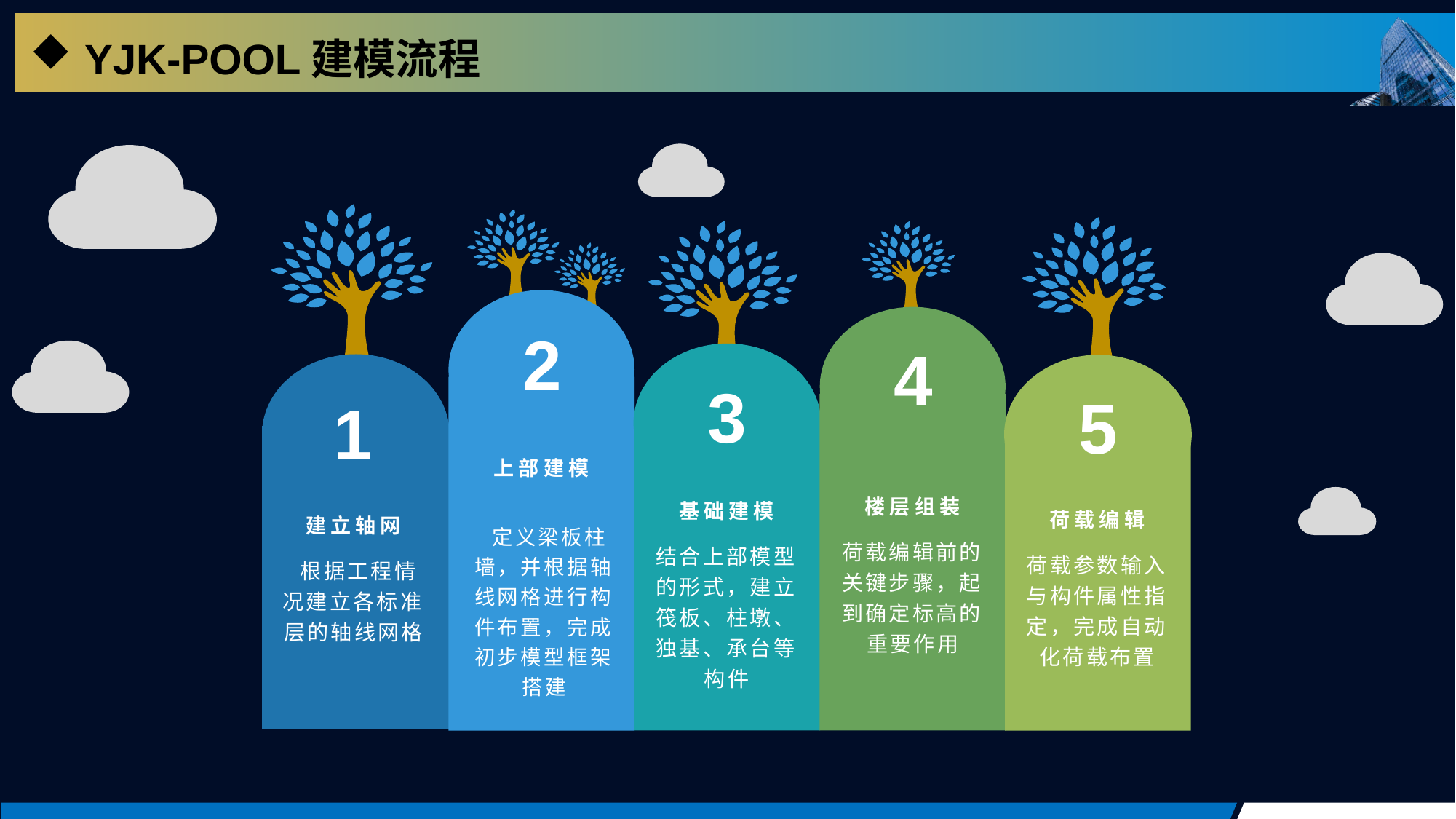

YJK-POOL建模流程

2

4

3

5

1

上部建模

楼层组装
基础建模
荷载编辑

建立轴网
 定义梁板柱墙，并根据轴线网格进行构件布置，完成初步模型框架搭建
荷载编辑前的关键步骤，起到确定标高的重要作用
结合上部模型的形式，建立筏板、柱墩、独基、承台等构件
荷载参数输入与构件属性指定，完成自动化荷载布置
 根据工程情况建立各标准层的轴线网格